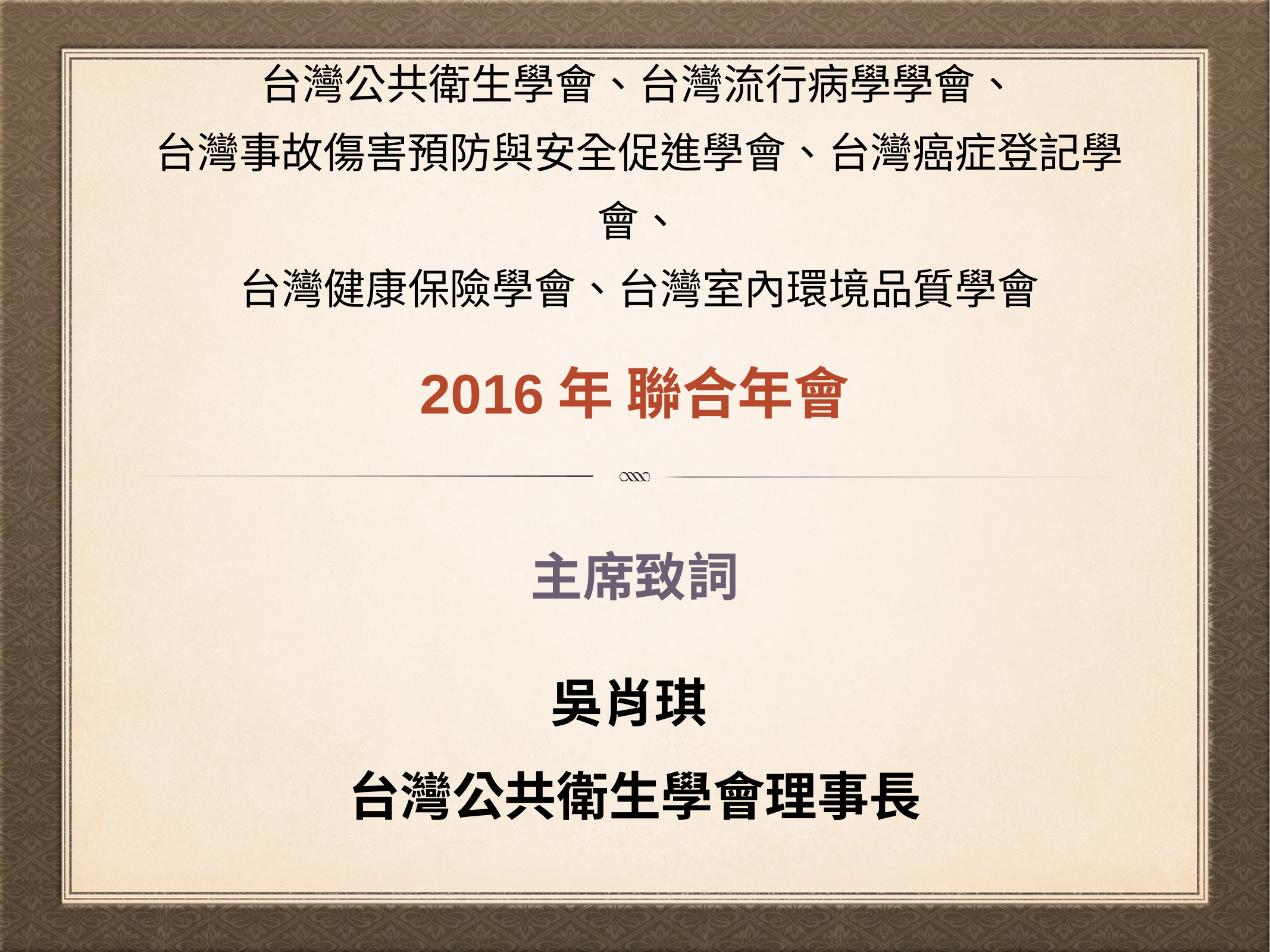

# 台灣公共衛生學會、台灣流行病學學會、 台灣事故傷害預防與安全促進學會、台灣癌症登記學會、 台灣健康保險學會、台灣室內環境品質學會
2016年 聯合年會
主席致詞
吳肖琪
台灣公共衛生學會理事長